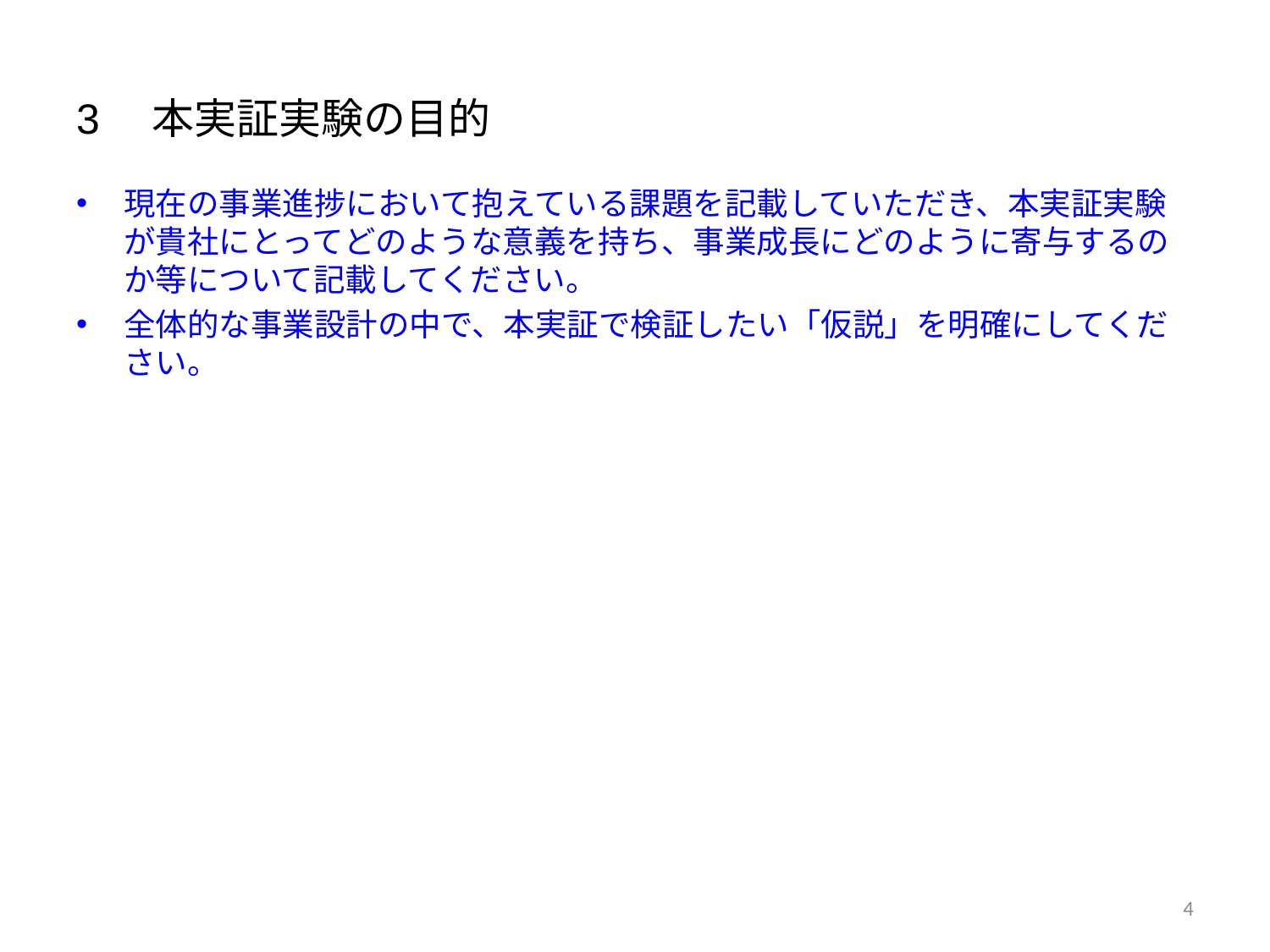

# 3　本実証実験の目的
現在の事業進捗において抱えている課題を記載していただき、本実証実験が貴社にとってどのような意義を持ち、事業成長にどのように寄与するのか等について記載してください。
全体的な事業設計の中で、本実証で検証したい「仮説」を明確にしてください。

4